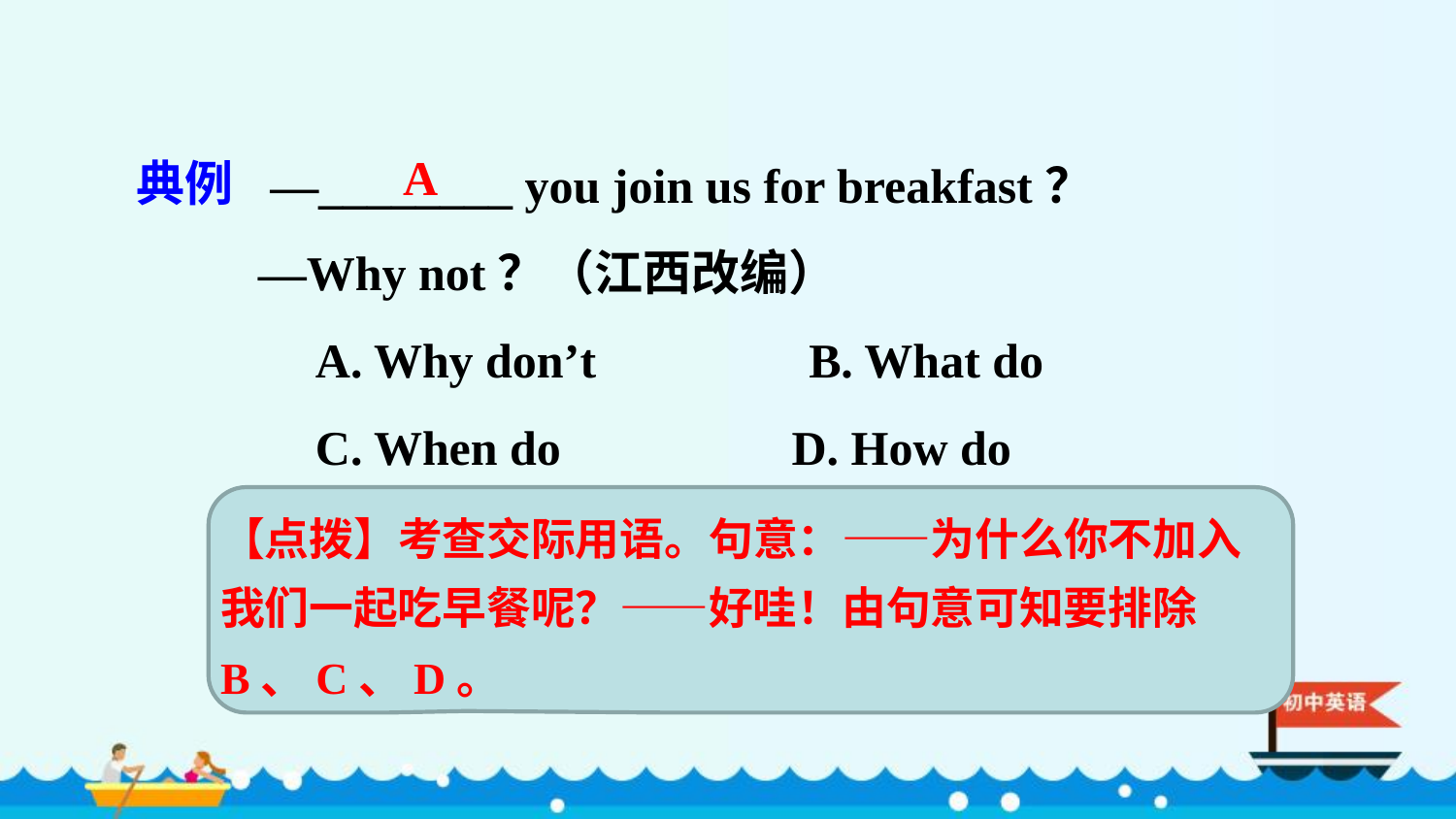

—________ you join us for breakfast？
—Why not？（江西改编）
A. Why don’t　　　    B. What do
C. When do                   D. How do
典例
A

【点拨】考查交际用语。句意：——为什么你不加入我们一起吃早餐呢？——好哇！由句意可知要排除B、C、D。